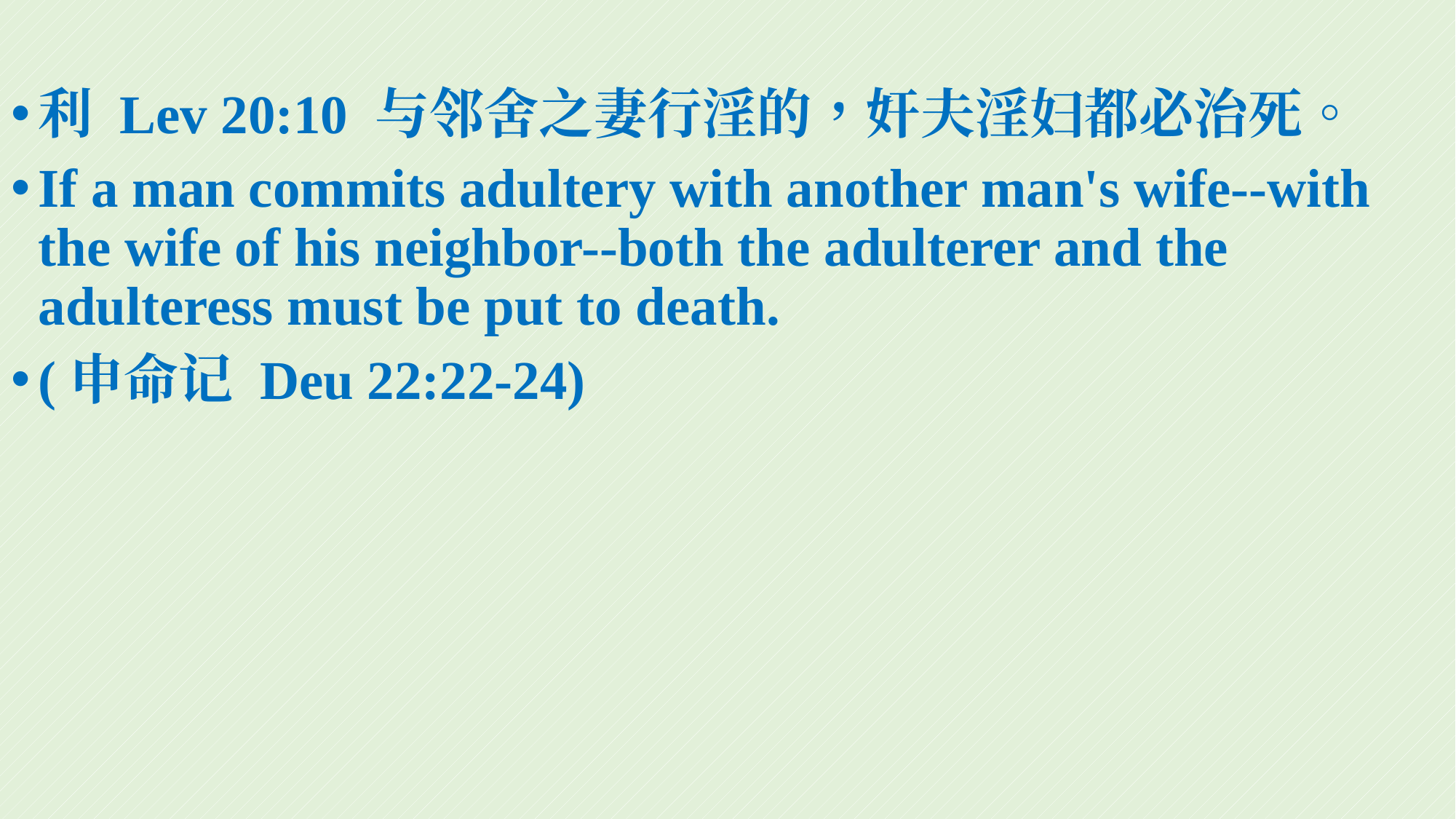

利 Lev 20:10 与邻舍之妻行淫的，奸夫淫妇都必治死。
If a man commits adultery with another man's wife--with the wife of his neighbor--both the adulterer and the adulteress must be put to death.
(申命记 Deu 22:22-24)